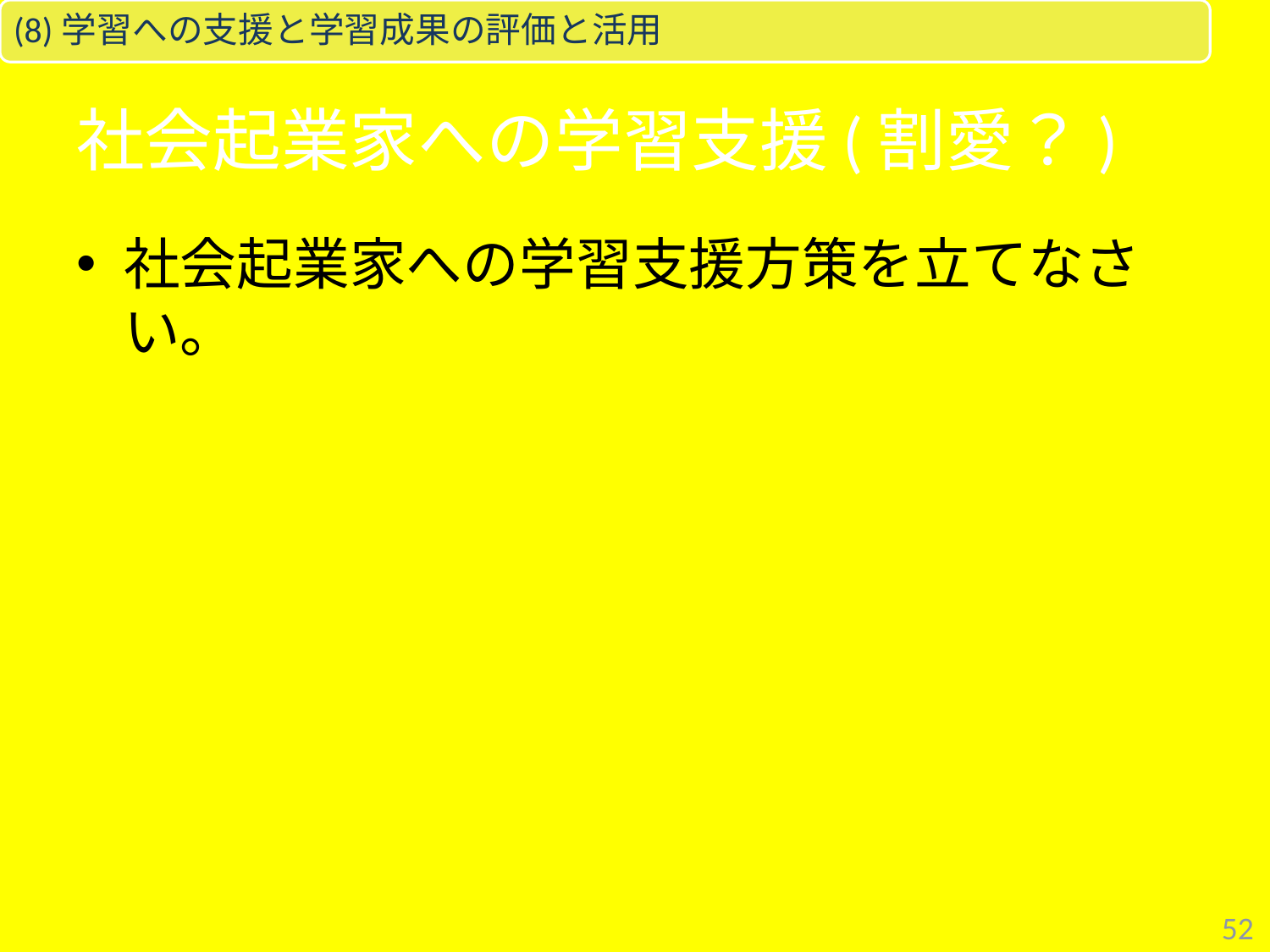

(8)学習への支援と学習成果の評価と活用
# 社会起業家への学習支援(割愛？)
社会起業家への学習支援方策を立てなさい。
52